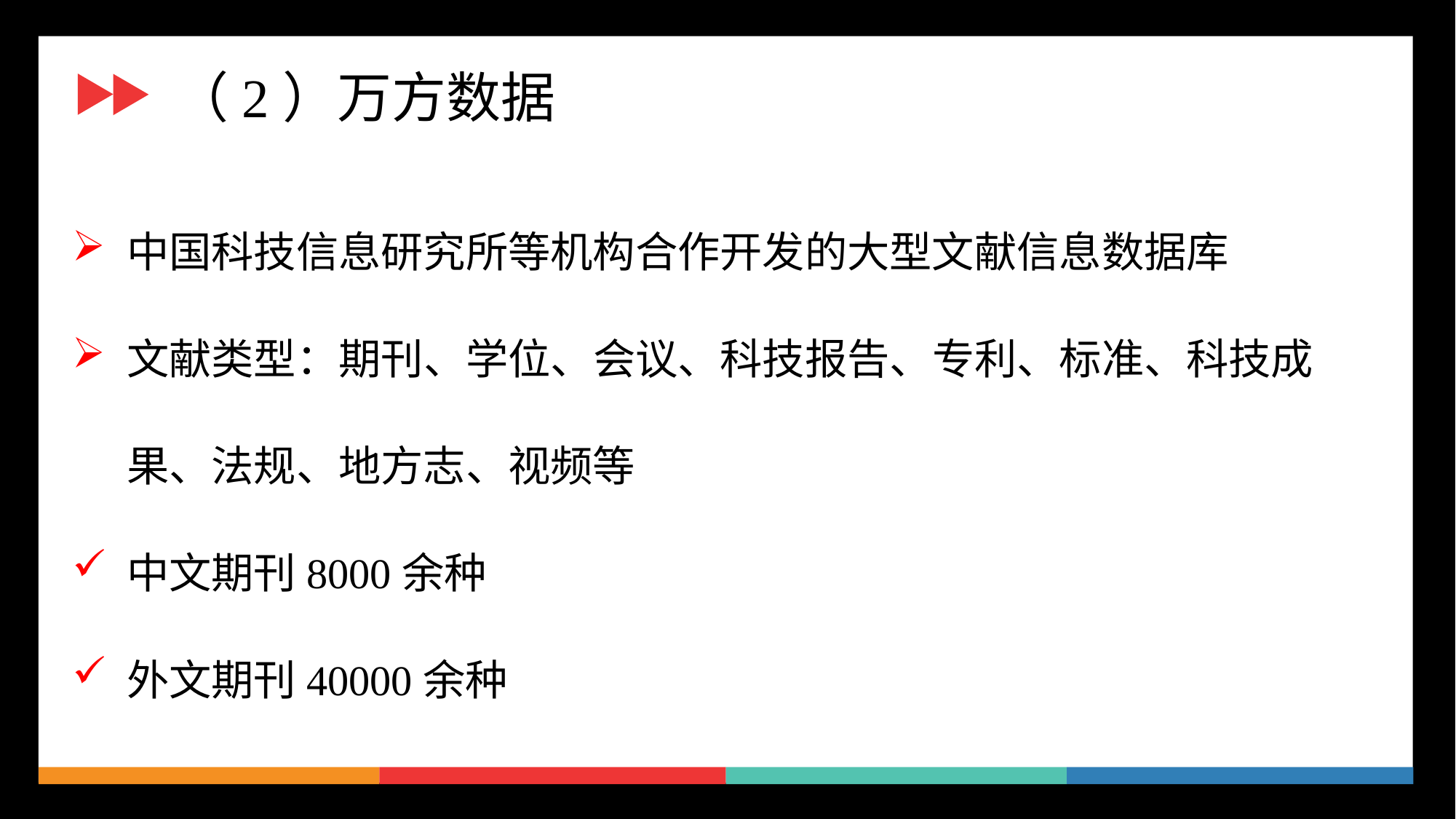

（2）万方数据

中国科技信息研究所等机构合作开发的大型文献信息数据库
文献类型：期刊、学位、会议、科技报告、专利、标准、科技成果、法规、地方志、视频等
中文期刊8000余种
外文期刊40000余种